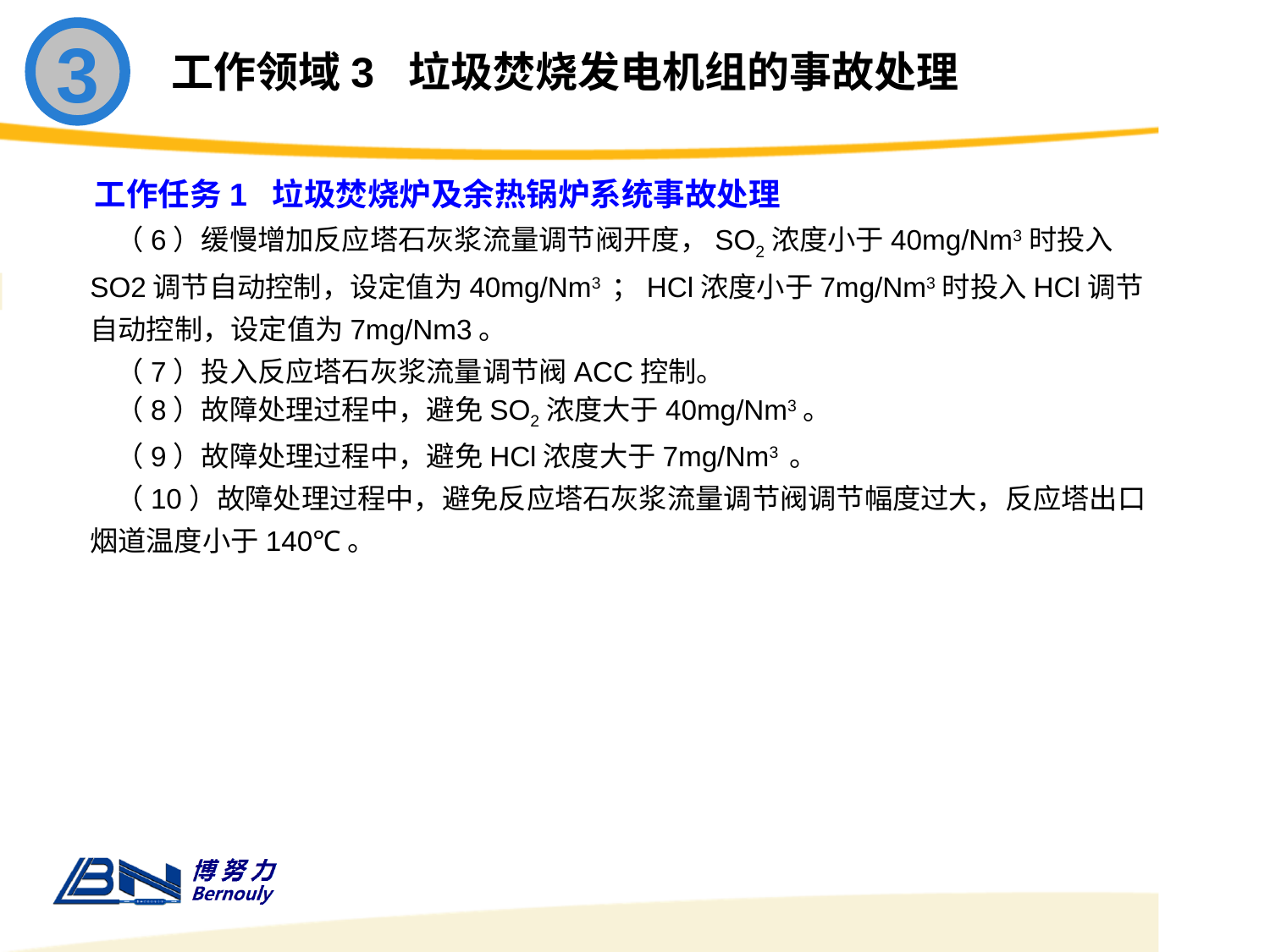

3
工作领域3  垃圾焚烧发电机组的事故处理
工作任务1  垃圾焚烧炉及余热锅炉系统事故处理
   （6）缓慢增加反应塔石灰浆流量调节阀开度，SO2浓度小于40mg/Nm3时投入SO2调节自动控制，设定值为40mg/Nm3 ；HCl浓度小于7mg/Nm3时投入HCl调节自动控制，设定值为7mg/Nm3。
   （7）投入反应塔石灰浆流量调节阀ACC控制。
   （8）故障处理过程中，避免SO2浓度大于40mg/Nm3。
   （9）故障处理过程中，避免HCl浓度大于7mg/Nm3 。
   （10）故障处理过程中，避免反应塔石灰浆流量调节阀调节幅度过大，反应塔出口烟道温度小于140℃。